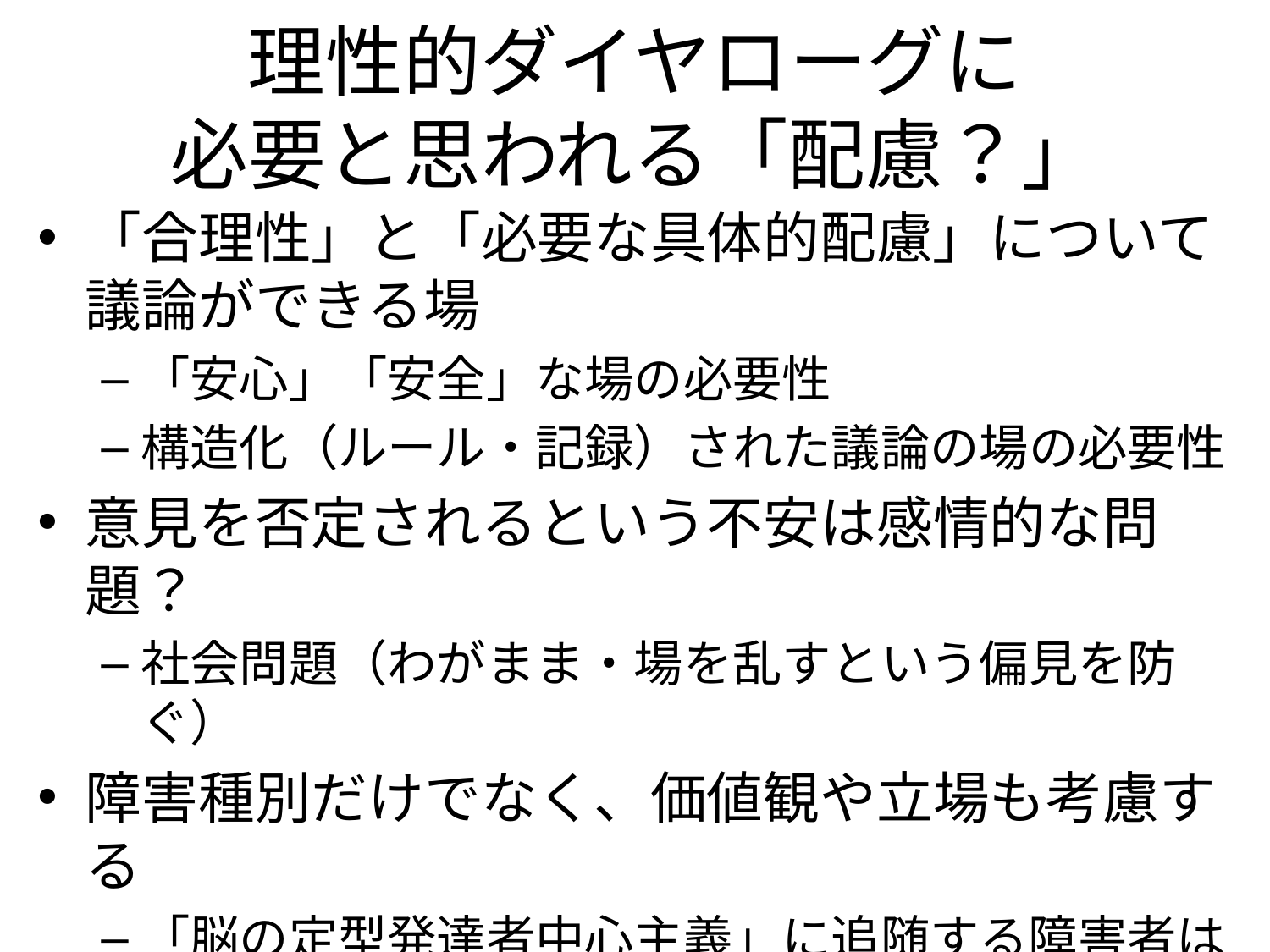

# 理性的ダイヤローグに 必要と思われる「配慮？」
「合理性」と「必要な具体的配慮」について議論ができる場
「安心」「安全」な場の必要性
構造化（ルール・記録）された議論の場の必要性
意見を否定されるという不安は感情的な問題？
社会問題（わがまま・場を乱すという偏見を防ぐ）
障害種別だけでなく、価値観や立場も考慮する
「脳の定型発達者中心主義」に追随する障害者は当事者なのか？